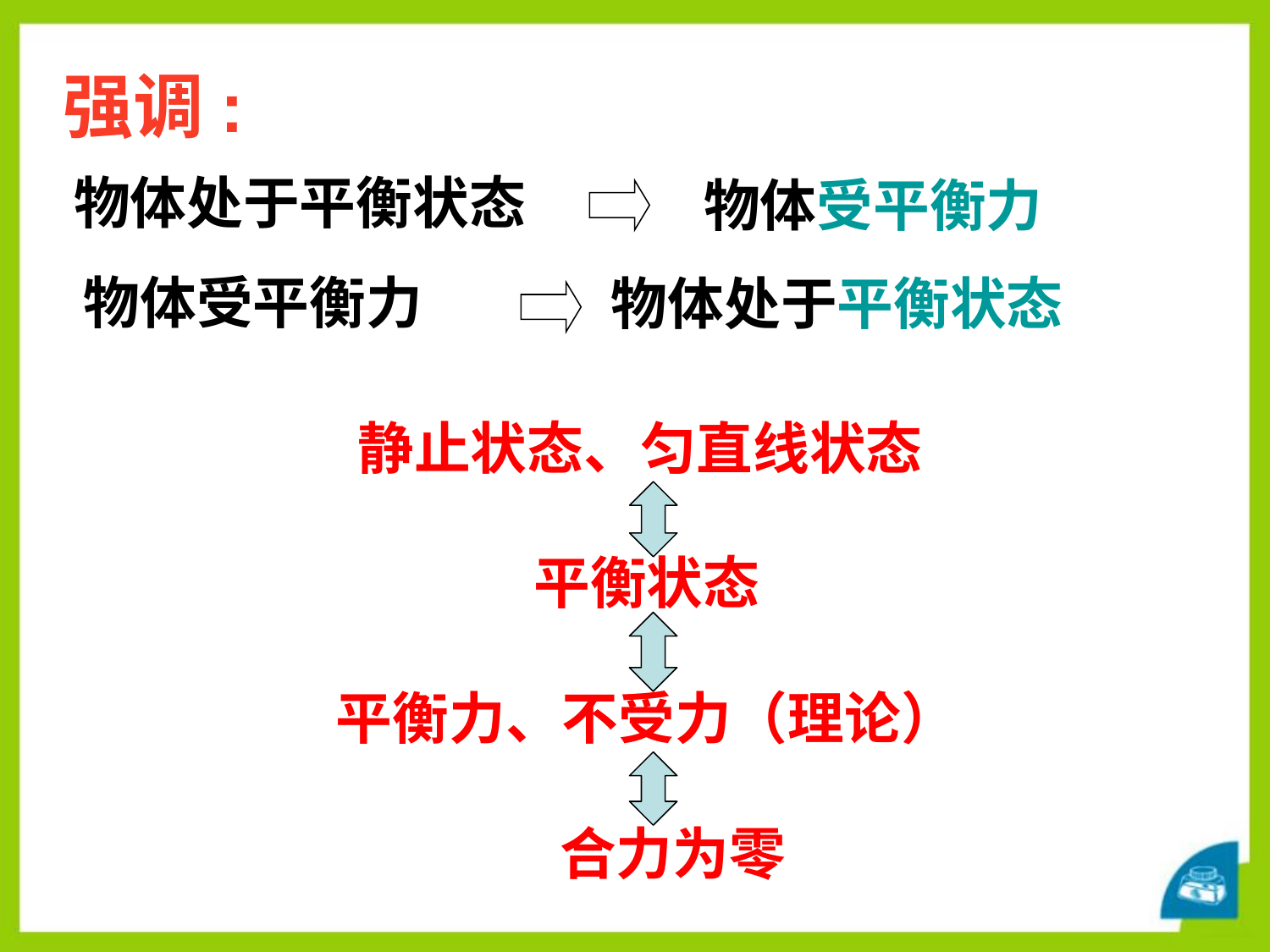

强调:
物体处于平衡状态
物体受平衡力

物体受平衡力
物体处于平衡状态

静止状态、匀直线状态

平衡状态

平衡力、不受力（理论）

  合力为零